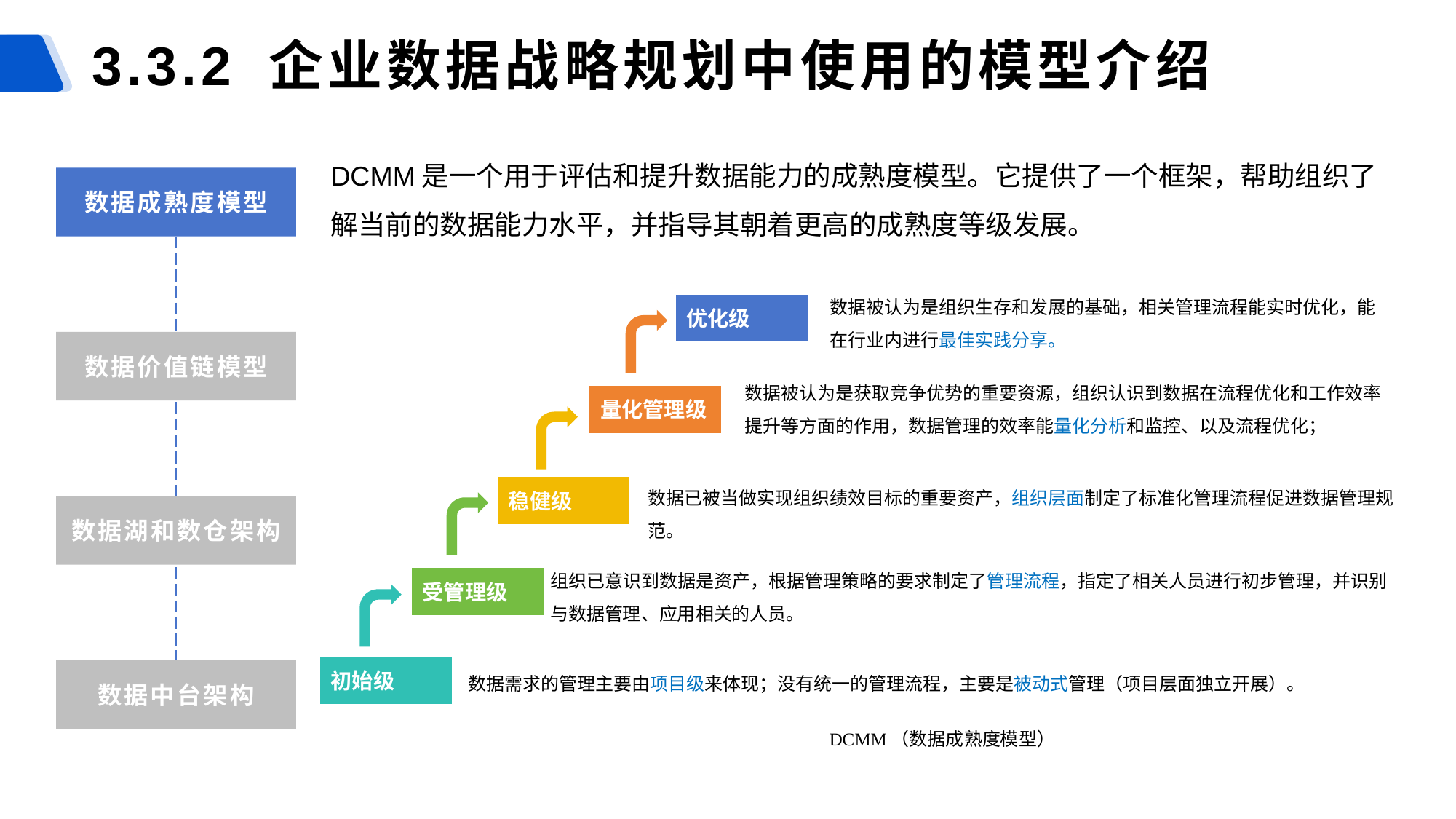

# 3.3.2 企业数据战略规划中使用的模型介绍
DCMM是一个用于评估和提升数据能力的成熟度模型。它提供了一个框架，帮助组织了解当前的数据能力水平，并指导其朝着更高的成熟度等级发展。
数据成熟度模型
数据被认为是组织生存和发展的基础，相关管理流程能实时优化，能在行业内进行最佳实践分享。
优化级

数据被认为是获取竞争优势的重要资源，组织认识到数据在流程优化和工作效率提升等方面的作用，数据管理的效率能量化分析和监控、以及流程优化；
量化管理级

数据已被当做实现组织绩效目标的重要资产，组织层面制定了标准化管理流程促进数据管理规范。
稳健级

组织已意识到数据是资产，根据管理策略的要求制定了管理流程，指定了相关人员进行初步管理，并识别与数据管理、应用相关的人员。
受管理级

数据需求的管理主要由项目级来体现；没有统一的管理流程，主要是被动式管理（项目层面独立开展）。
初始级
数据价值链模型
数据湖和数仓架构
数据中台架构
DCMM（数据成熟度模型）